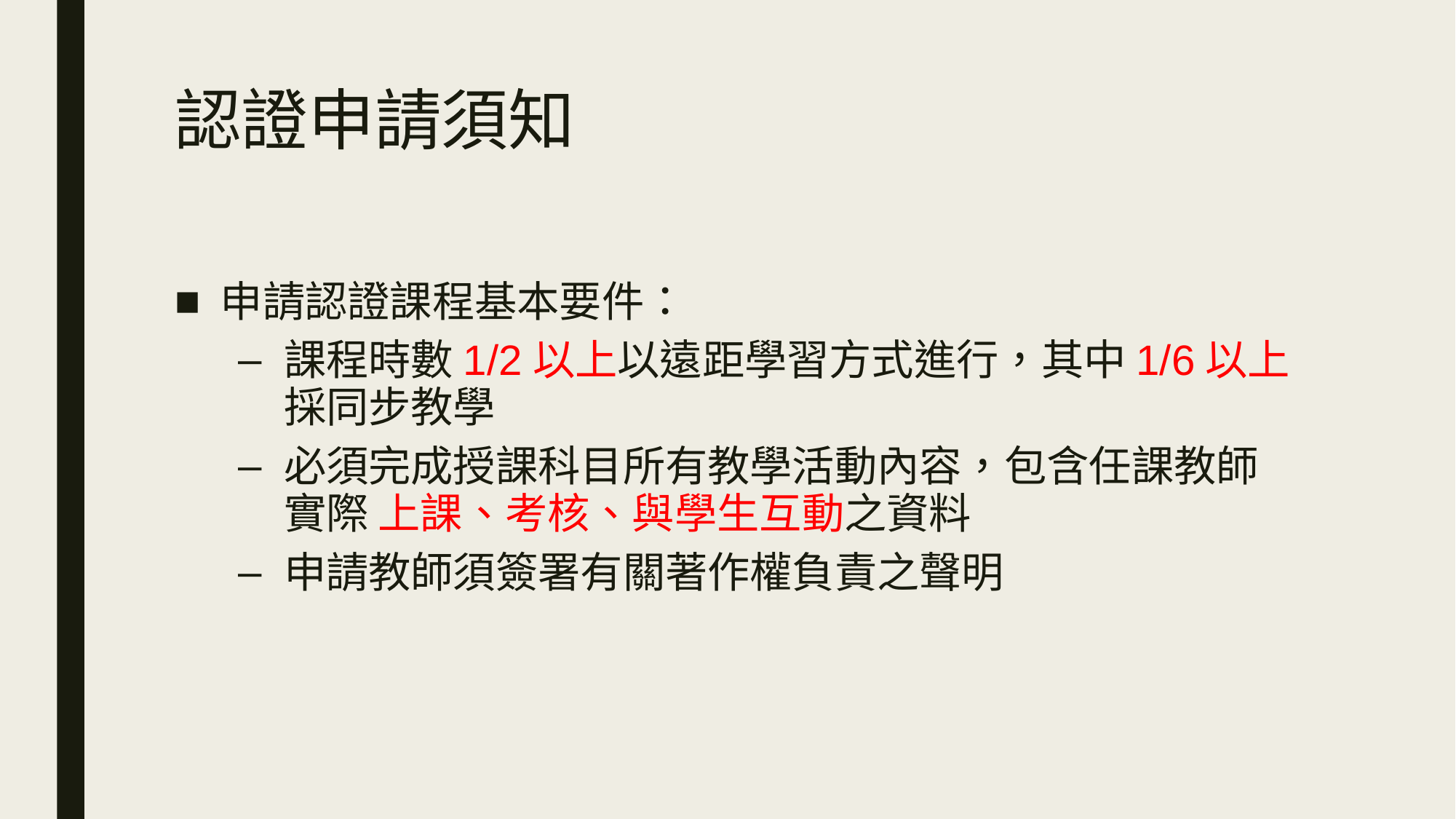

# 認證申請須知
申請認證課程基本要件：
課程時數1/2以上以遠距學習方式進行，其中1/6以上採同步教學
必須完成授課科目所有教學活動內容，包含任課教師實際 上課、考核、與學生互動之資料
申請教師須簽署有關著作權負責之聲明